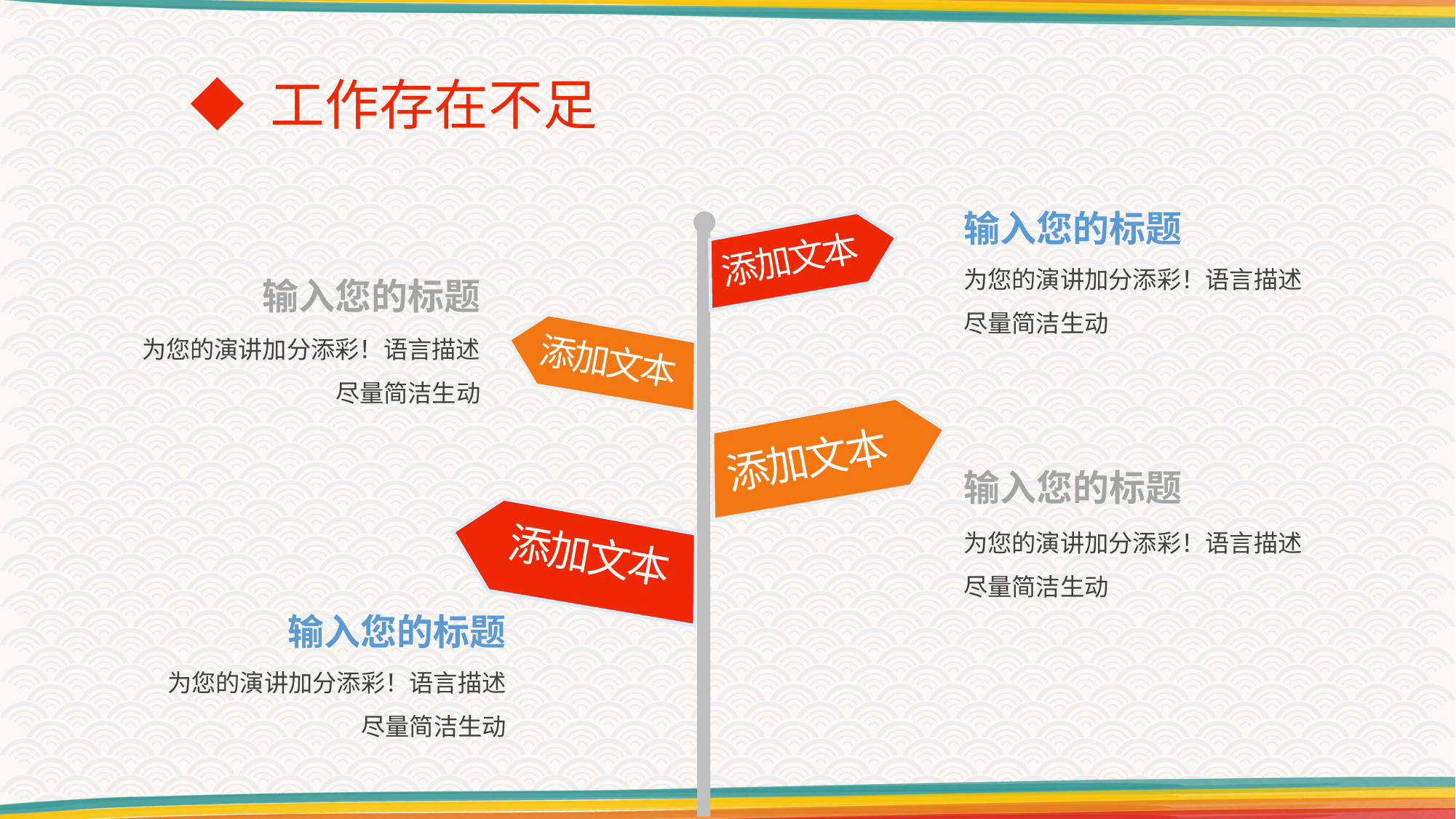

◆ 工作存在不足
输入您的标题
为您的演讲加分添彩！语言描述尽量简洁生动

添加文本

添加文本

添加文本

添加文本
输入您的标题
为您的演讲加分添彩！语言描述尽量简洁生动
输入您的标题
为您的演讲加分添彩！语言描述尽量简洁生动
输入您的标题
为您的演讲加分添彩！语言描述尽量简洁生动